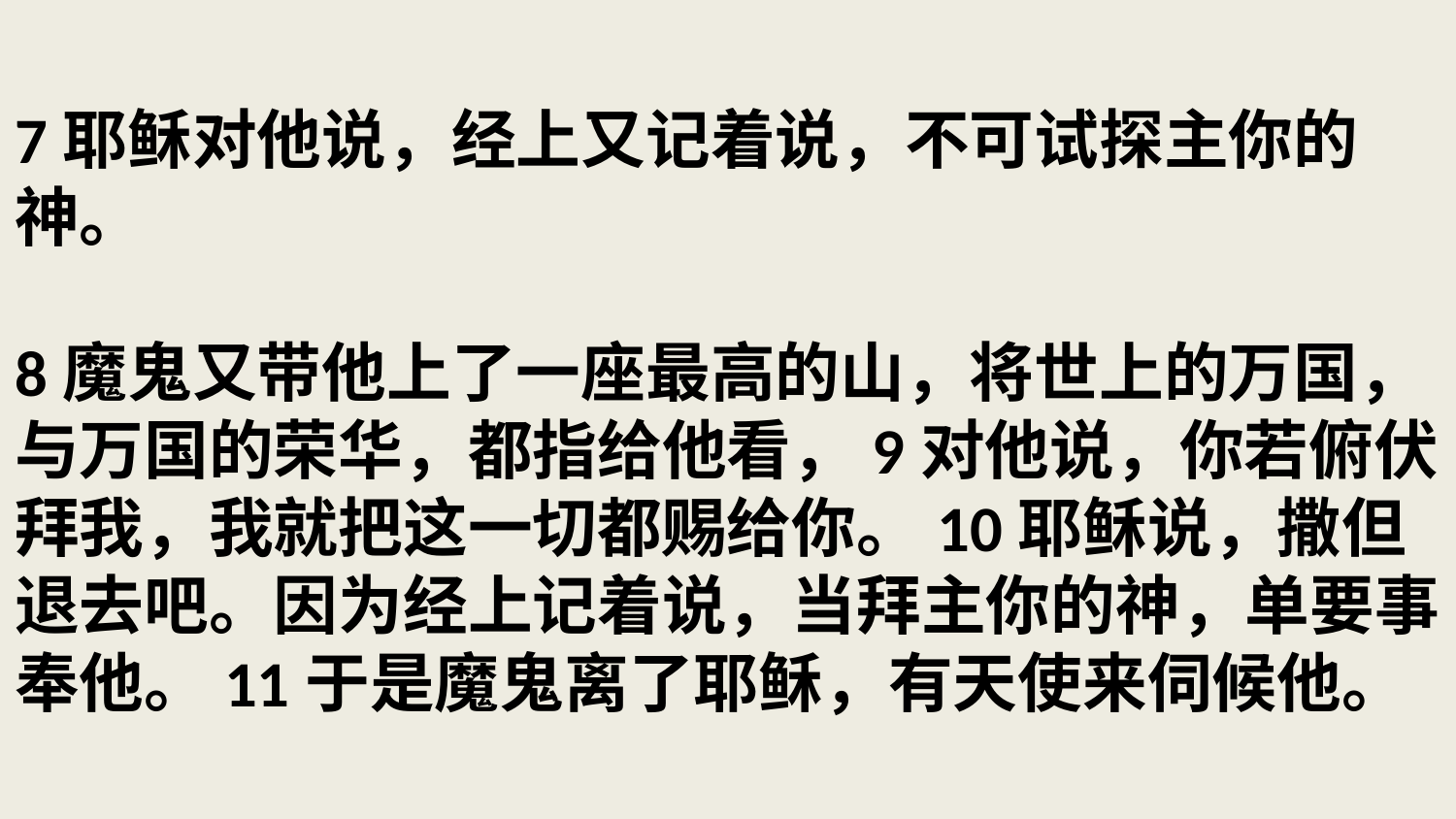

# 7耶稣对他说，经上又记着说，不可试探主你的神。 8魔鬼又带他上了一座最高的山，将世上的万国，与万国的荣华，都指给他看，9对他说，你若俯伏拜我，我就把这一切都赐给你。10耶稣说，撒但退去吧。因为经上记着说，当拜主你的神，单要事奉他。11于是魔鬼离了耶稣，有天使来伺候他。